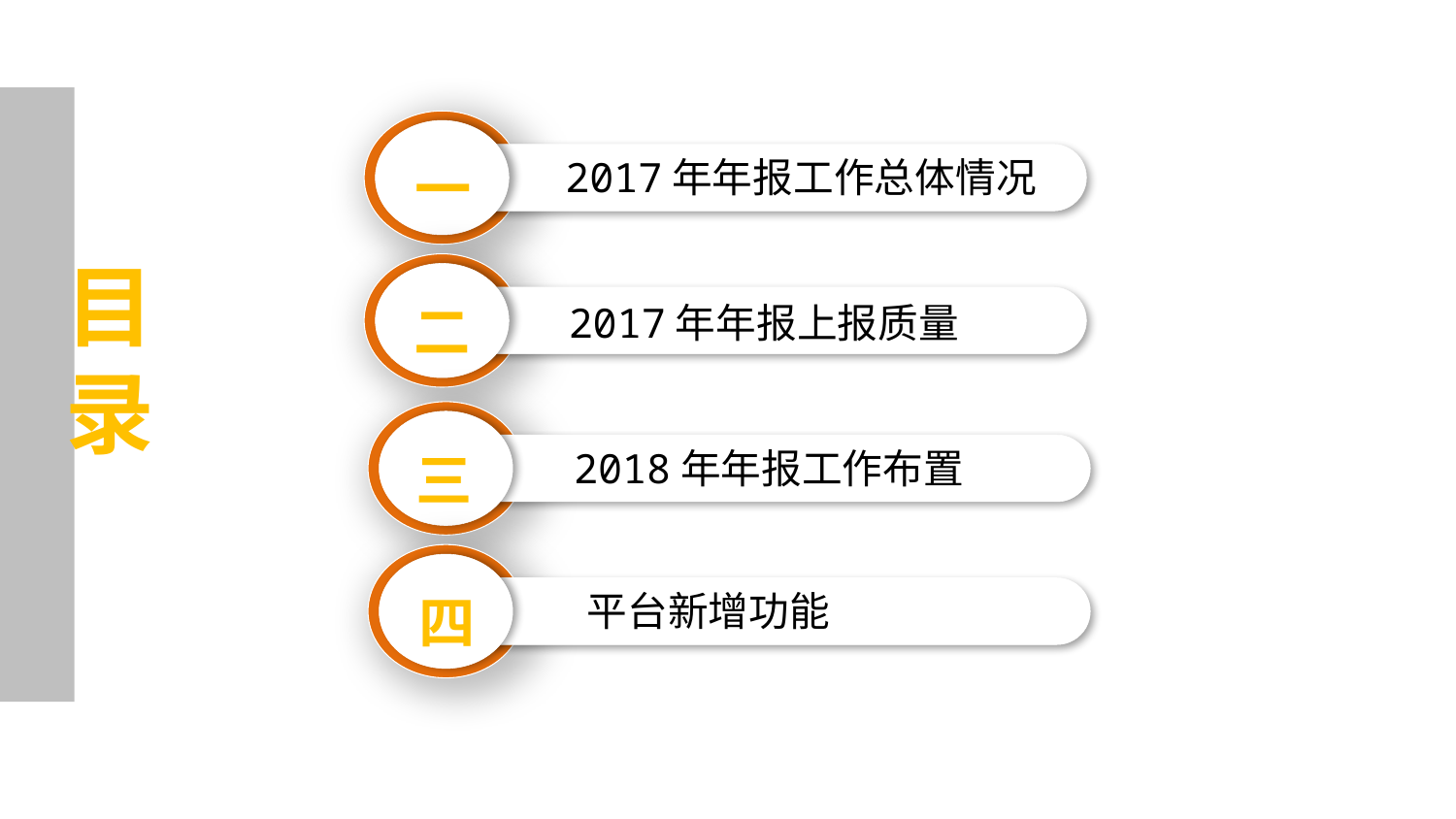

2017年年报工作总体情况
一

二
2017年年报上报质量
目
录

2018年年报工作布置
三

平台新增功能
四
2